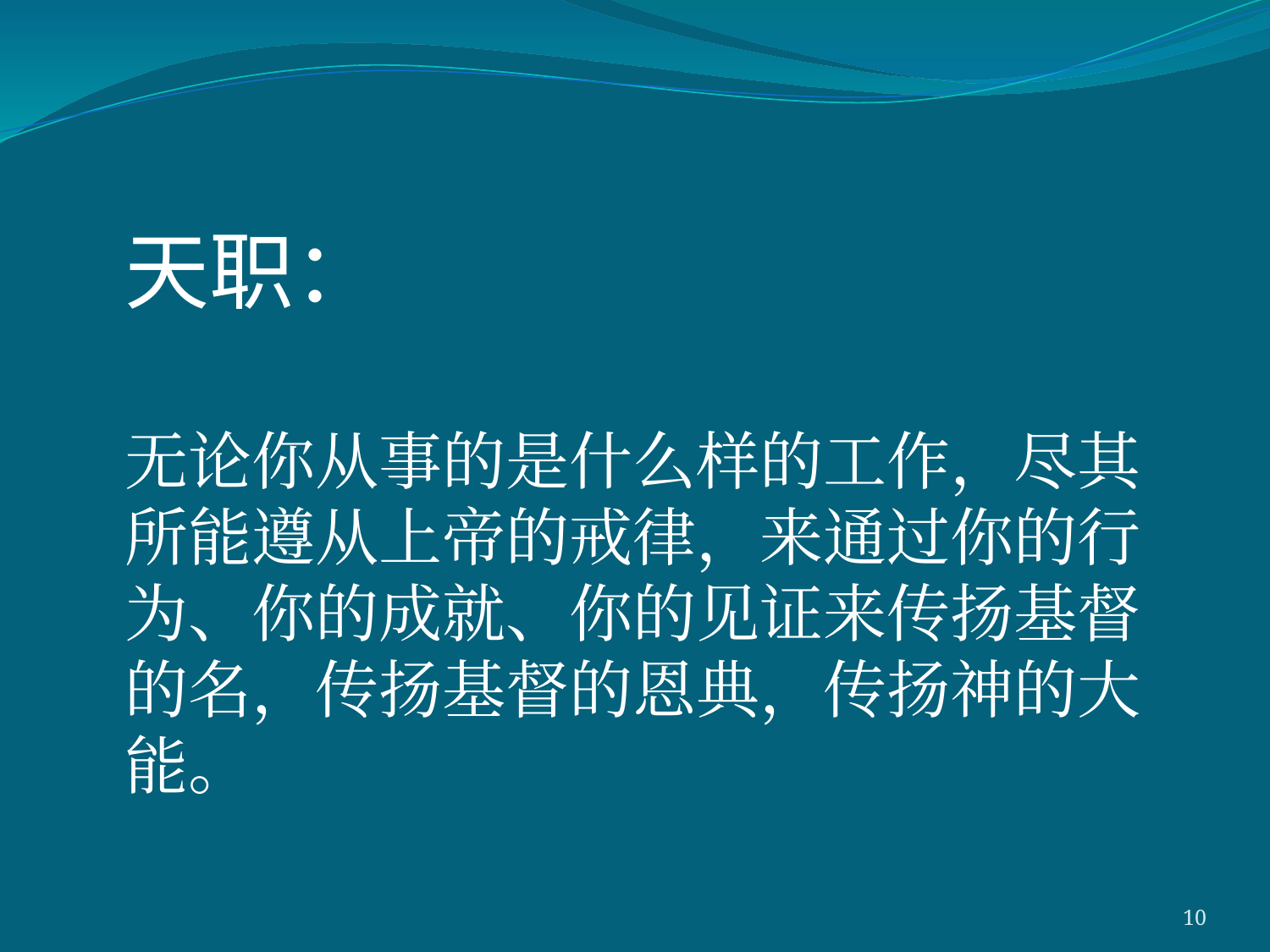

天职：

	无论你从事的是什么样的工作，尽其所能遵从上帝的戒律，来通过你的行为、你的成就、你的见证来传扬基督的名，传扬基督的恩典，传扬神的大能。

10